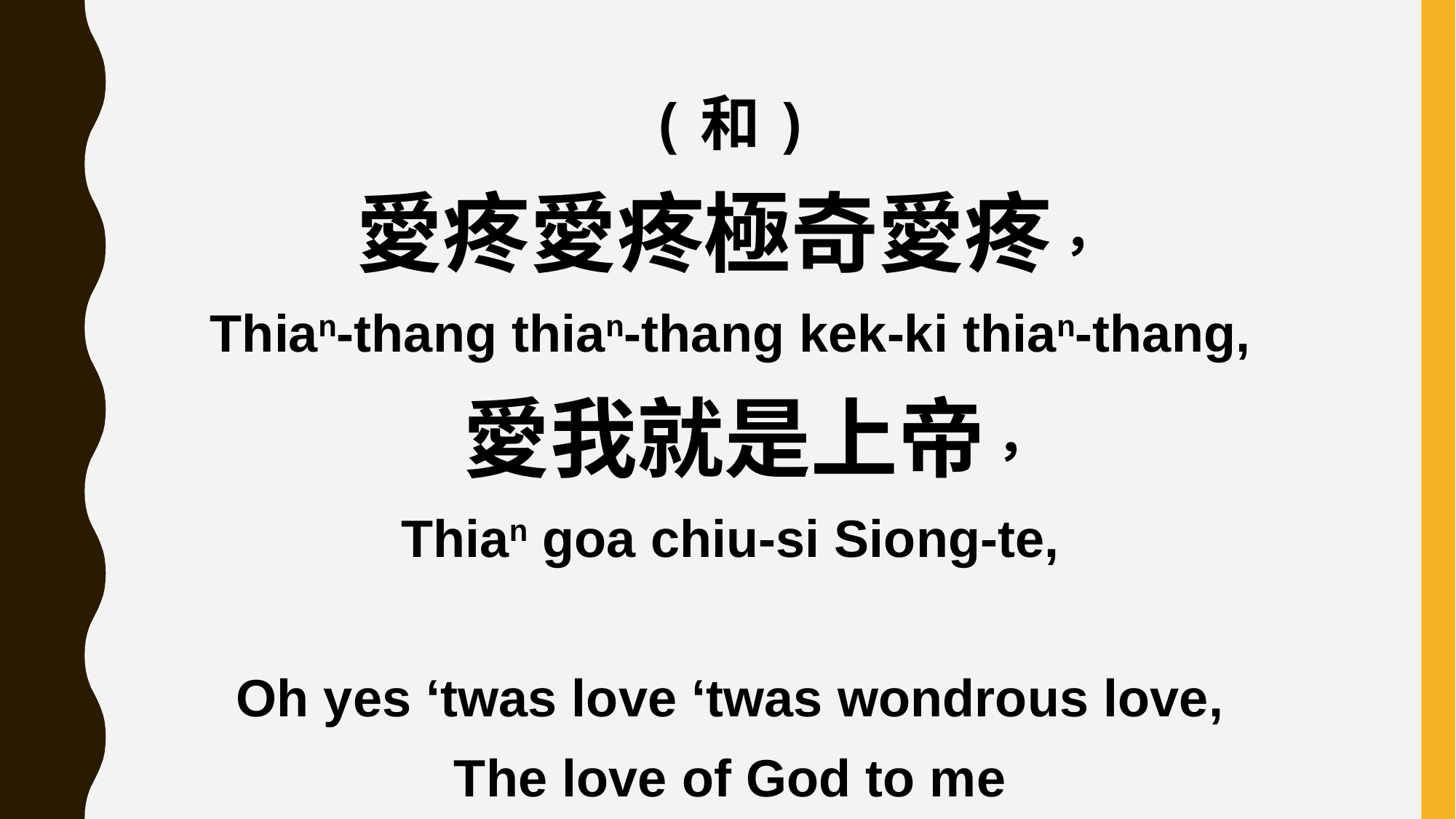

(和)
愛疼愛疼極奇愛疼，
Thian-thang thian-thang kek-ki thian-thang,
 愛我就是上帝，
Thian goa chiu-si Siong-te,

Oh yes ‘twas love ‘twas wondrous love,
The love of God to me